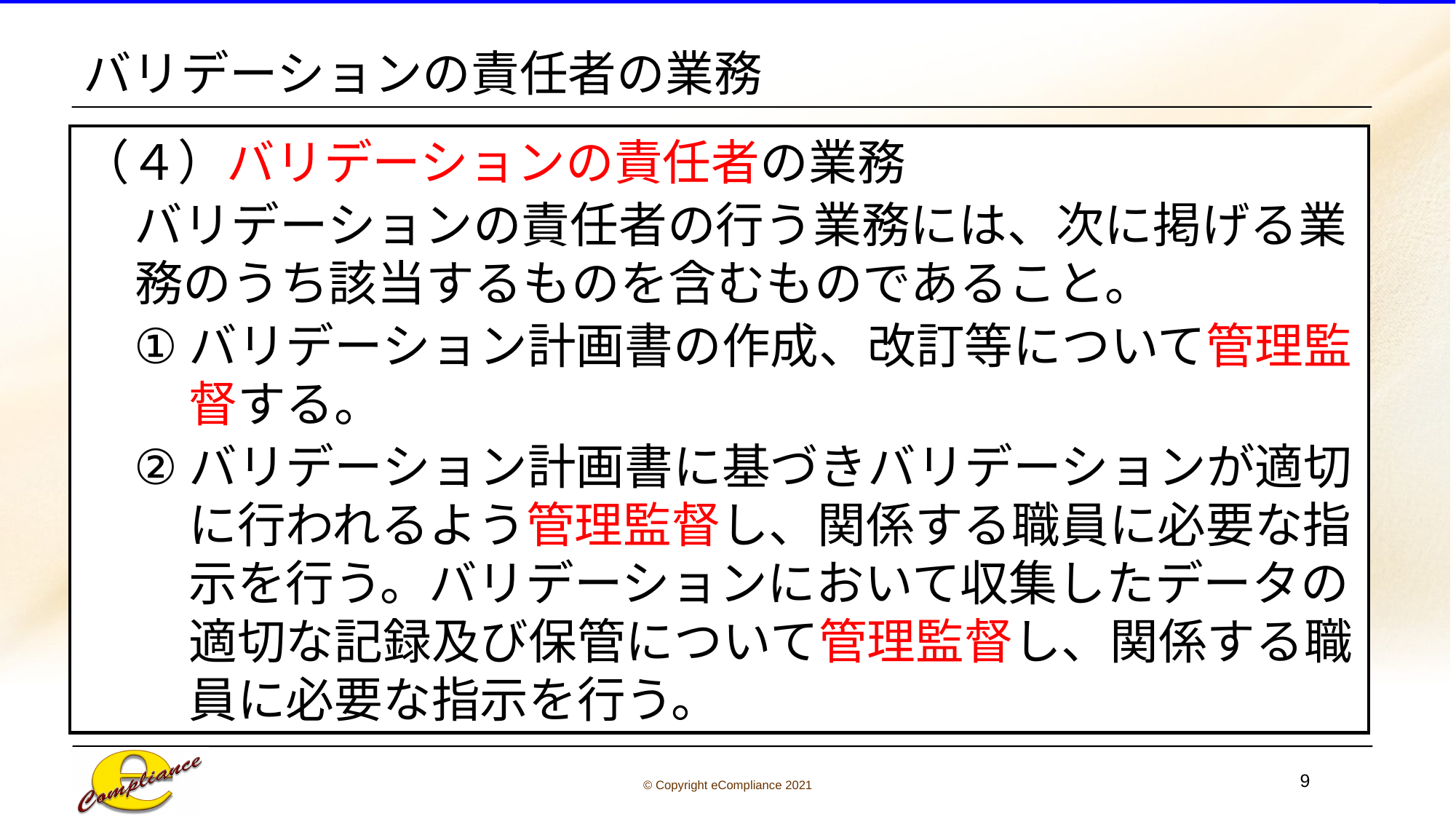

# バリデーションの責任者の業務
（４）バリデーションの責任者の業務
バリデーションの責任者の行う業務には、次に掲げる業務のうち該当するものを含むものであること。
バリデーション計画書の作成、改訂等について管理監督する。
バリデーション計画書に基づきバリデーションが適切に行われるよう管理監督し、関係する職員に必要な指示を行う。バリデーションにおいて収集したデータの適切な記録及び保管について管理監督し、関係する職員に必要な指示を行う。